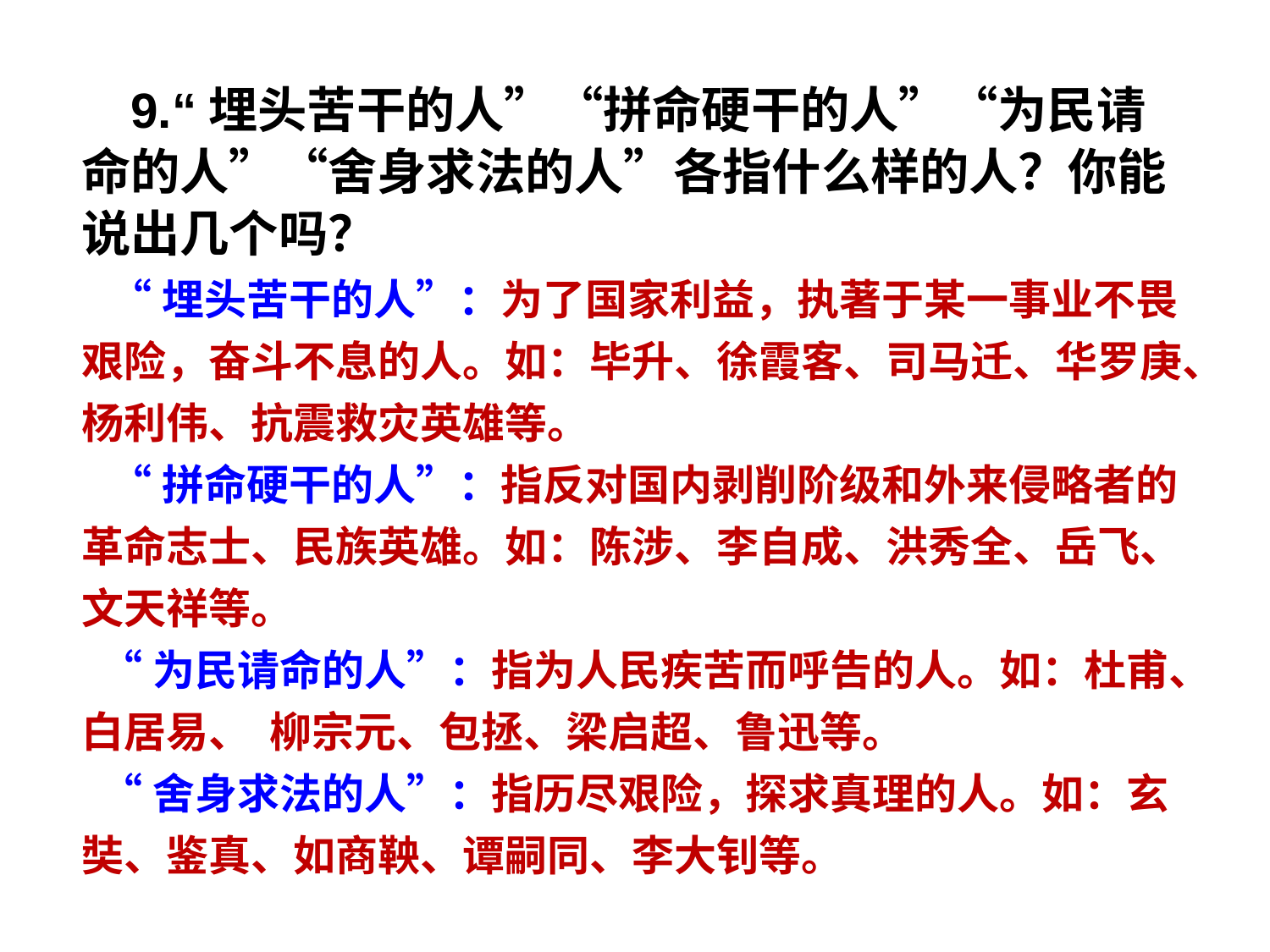

9.“埋头苦干的人”“拼命硬干的人”“为民请命的人”“舍身求法的人”各指什么样的人？你能说出几个吗？
   “埋头苦干的人”：为了国家利益，执著于某一事业不畏艰险，奋斗不息的人。如：毕升、徐霞客、司马迁、华罗庚、杨利伟、抗震救灾英雄等。
   “拼命硬干的人”：指反对国内剥削阶级和外来侵略者的革命志士、民族英雄。如：陈涉、李自成、洪秀全、岳飞、文天祥等。
  “为民请命的人”：指为人民疾苦而呼告的人。如：杜甫、白居易、  柳宗元、包拯、梁启超、鲁迅等。
  “舍身求法的人”：指历尽艰险，探求真理的人。如：玄奘、鉴真、如商鞅、谭嗣同、李大钊等。